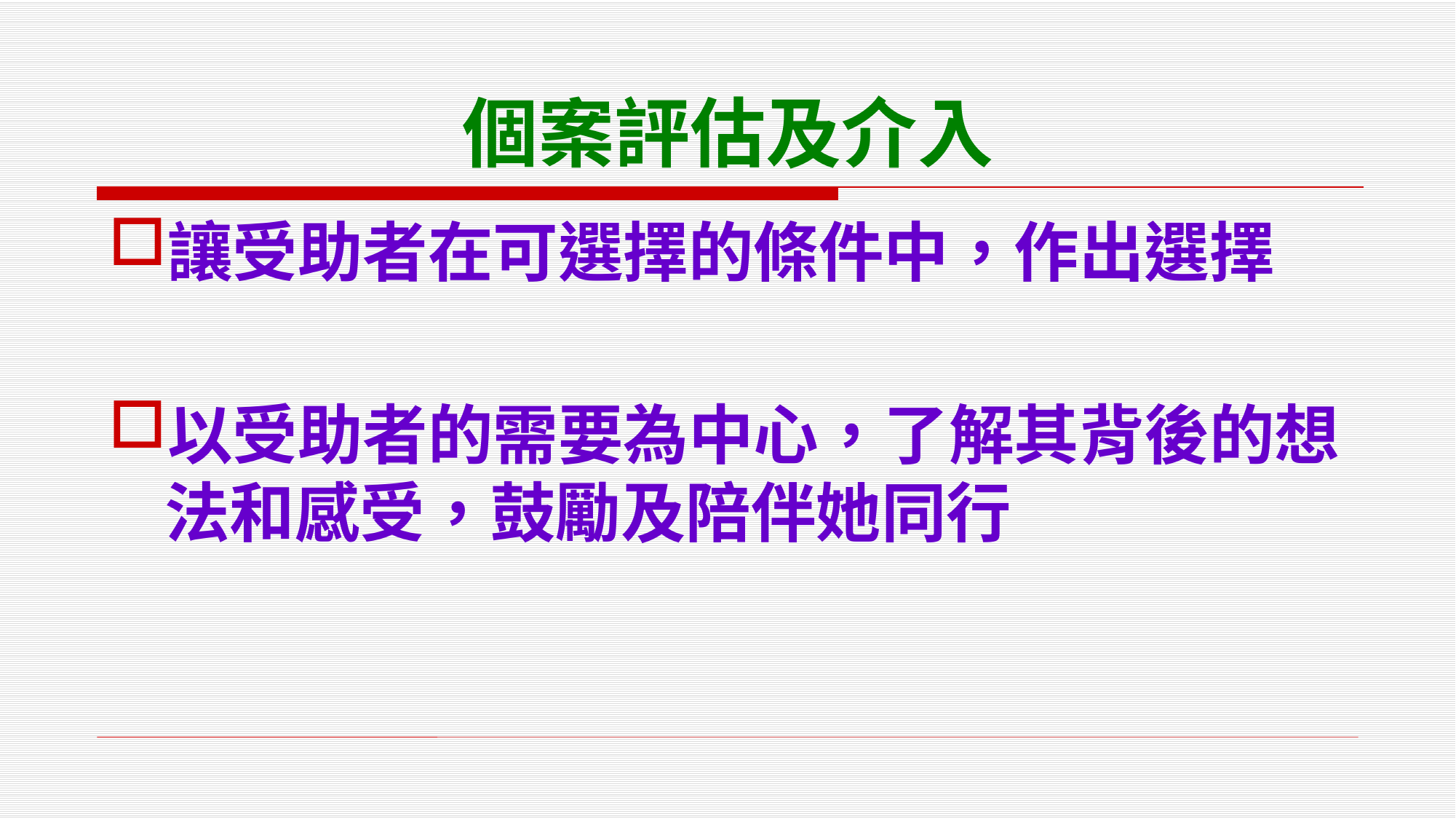

# 個案評估及介入
讓受助者在可選擇的條件中，作出選擇

以受助者的需要為中心，了解其背後的想法和感受，鼓勵及陪伴她同行